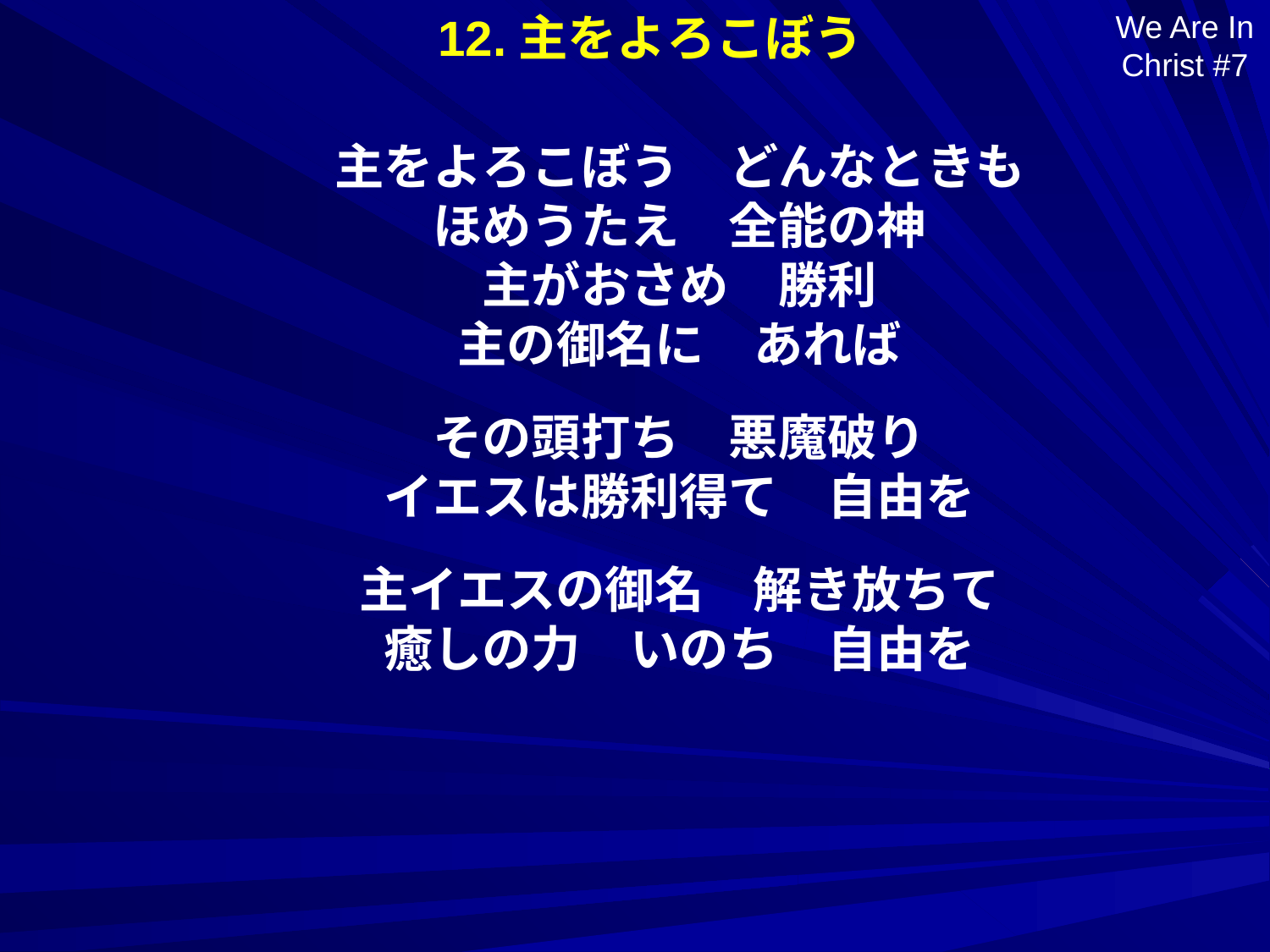

We Are In Christ #7
12.主をよろこぼう

主をよろこぼう　どんなときも
ほめうたえ　全能の神
主がおさめ　勝利
主の御名に　あれば

その頭打ち　悪魔破り
イエスは勝利得て　自由を

主イエスの御名　解き放ちて
癒しの力　いのち　自由を